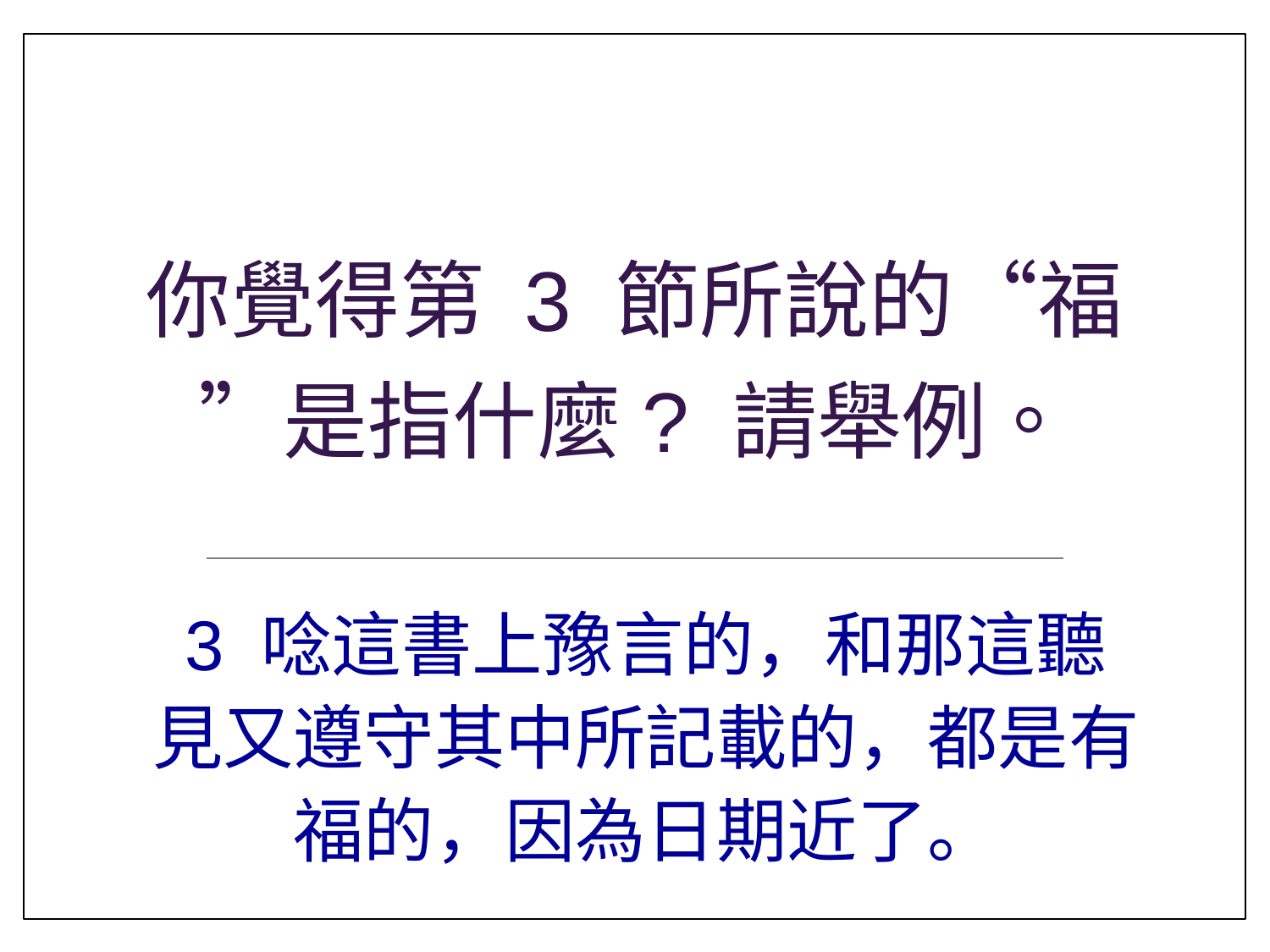

# 你覺得第 3 節所說的“福”是指什麼? 請舉例。
3 唸這書上豫言的，和那這聽見又遵守其中所記載的，都是有福的，因為日期近了。